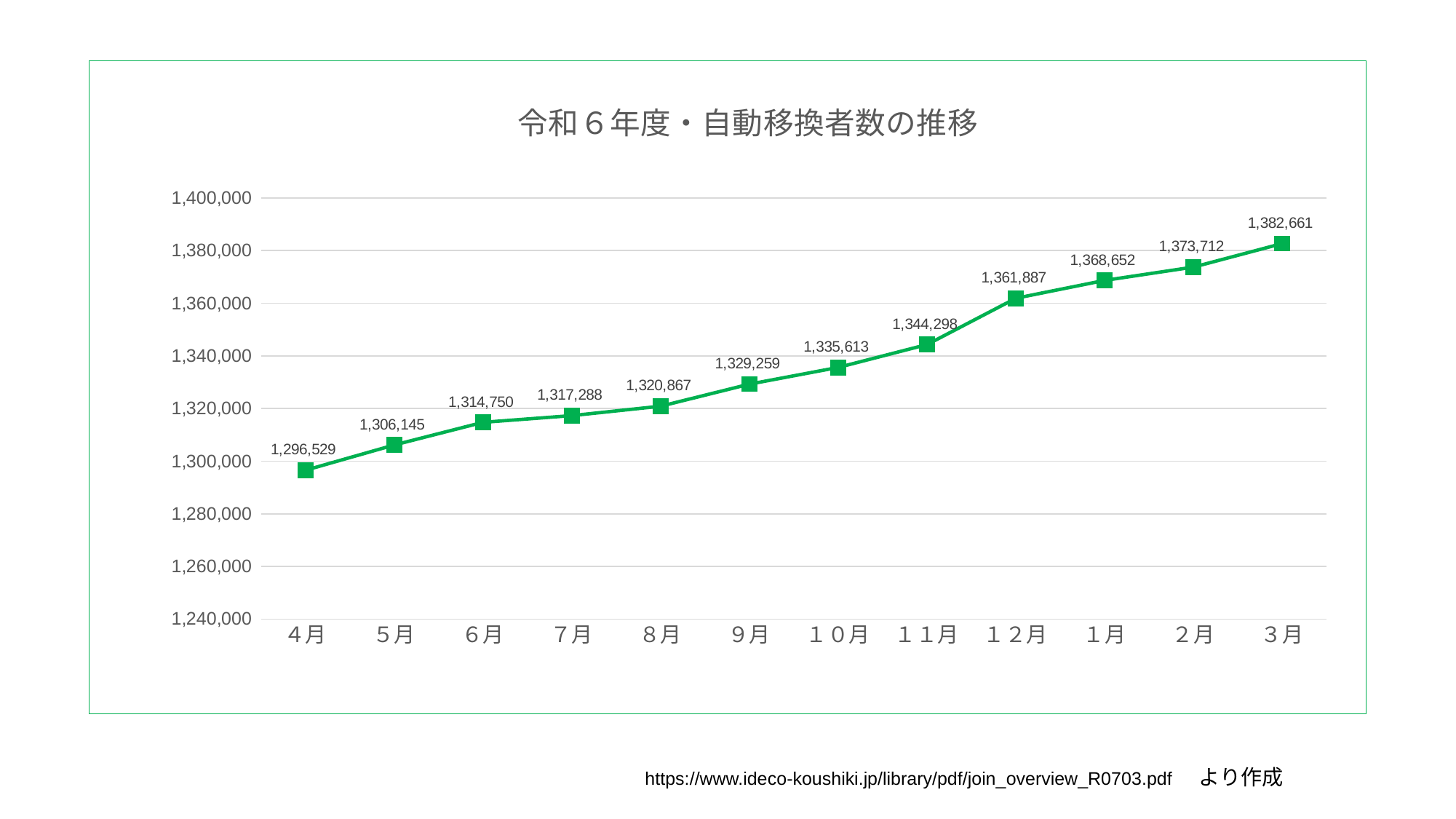

### Chart: 令和６年度・自動移換者数の推移

| Category | 自動移管者 |
|---|---|
| ４月 | 1296529.0 |
| ５月 | 1306145.0 |
| ６月 | 1314750.0 |
| ７月 | 1317288.0 |
| ８月 | 1320867.0 |
| ９月 | 1329259.0 |
| １０月 | 1335613.0 |
| １１月 | 1344298.0 |
| １２月 | 1361887.0 |
| １月 | 1368652.0 |
| ２月 | 1373712.0 |
| ３月 | 1382661.0 |
https://www.ideco-koushiki.jp/library/pdf/join_overview_R0703.pdf　より作成